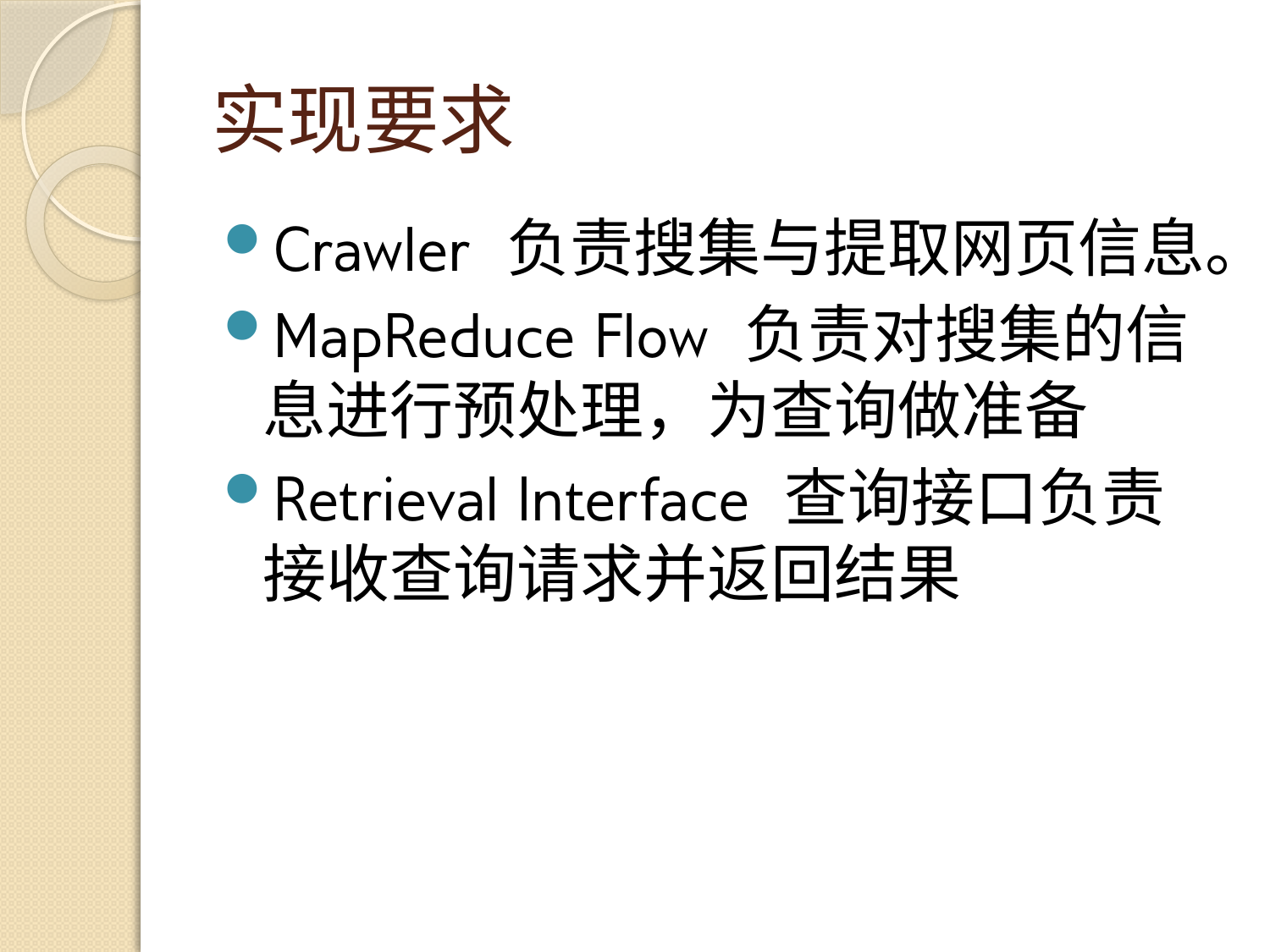

# 实现要求
Crawler 负责搜集与提取网页信息。
MapReduce Flow 负责对搜集的信息进行预处理，为查询做准备
Retrieval Interface 查询接口负责接收查询请求并返回结果